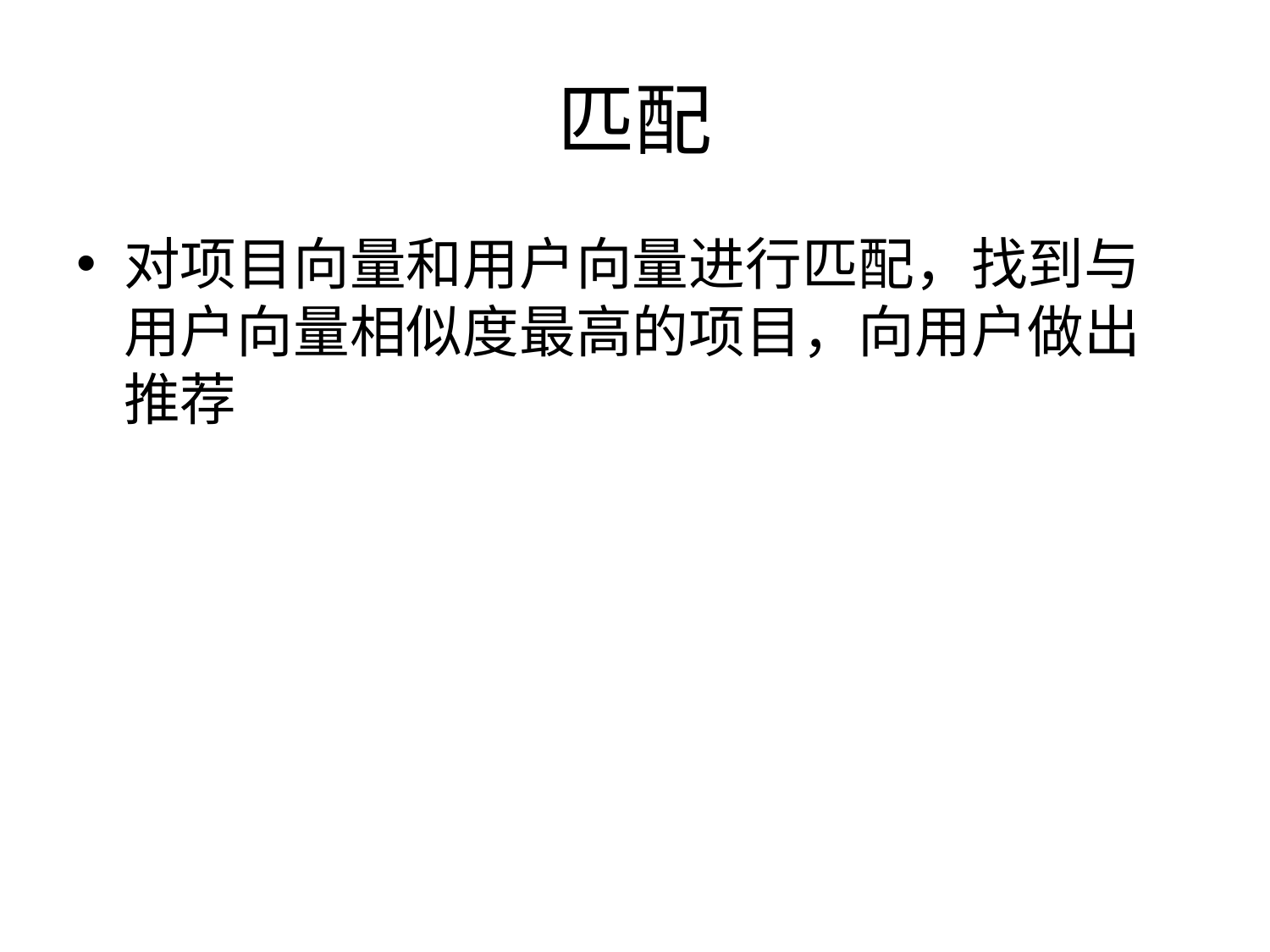

# 匹配
对项目向量和用户向量进行匹配，找到与用户向量相似度最高的项目，向用户做出推荐